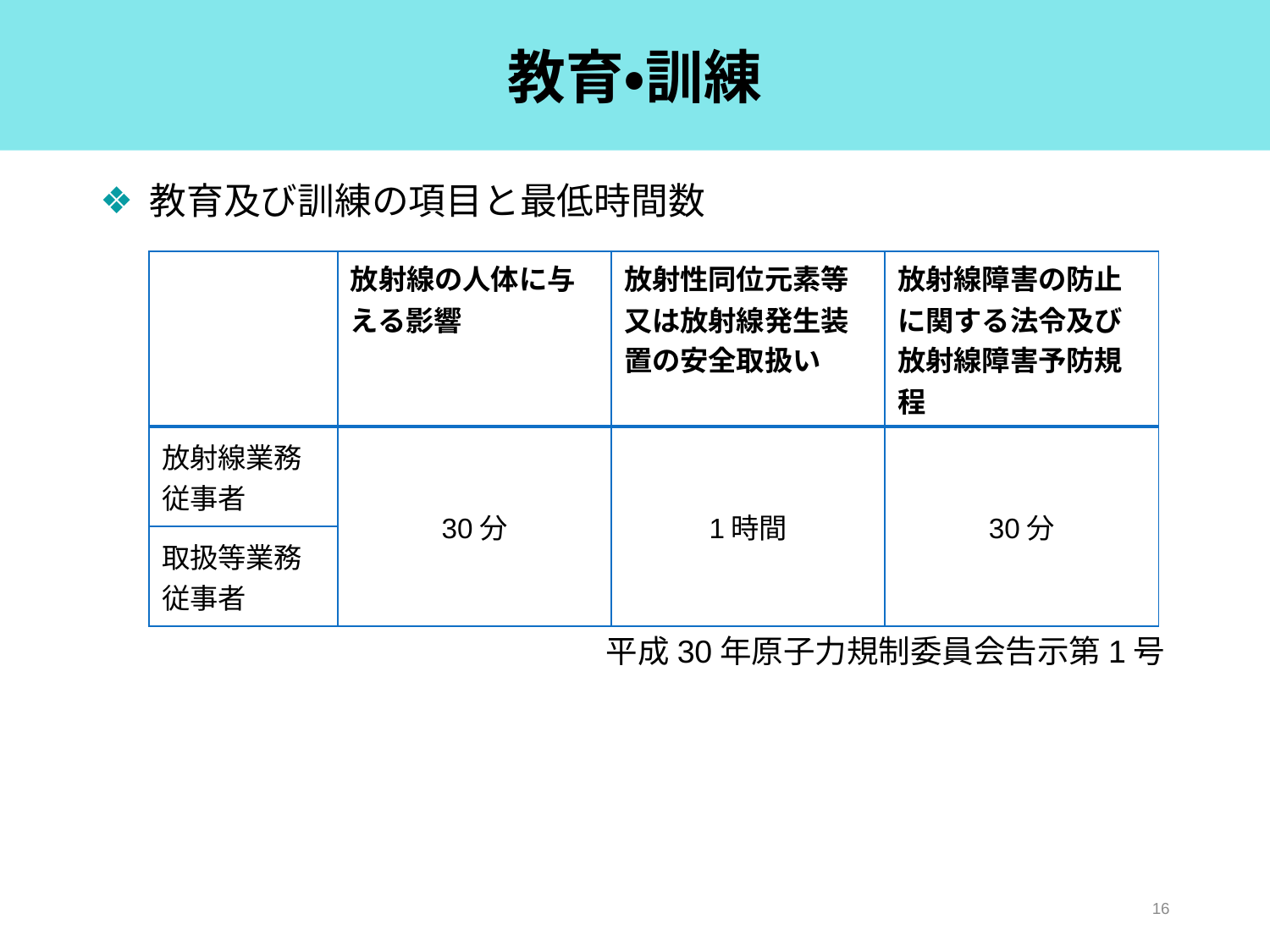

# 教育・訓練
教育及び訓練の項目と最低時間数
|  | 放射線の人体に与える影響 | 放射性同位元素等 又は放射線発生装 置の安全取扱い | 放射線障害の防止に関する法令及び放射線障害予防規程 |
| --- | --- | --- | --- |
| 放射線業務従事者 | 30分 | 1時間 | 30分 |
| 取扱等業務従事者 |  |  |  |
平成30年原子力規制委員会告示第1号
16